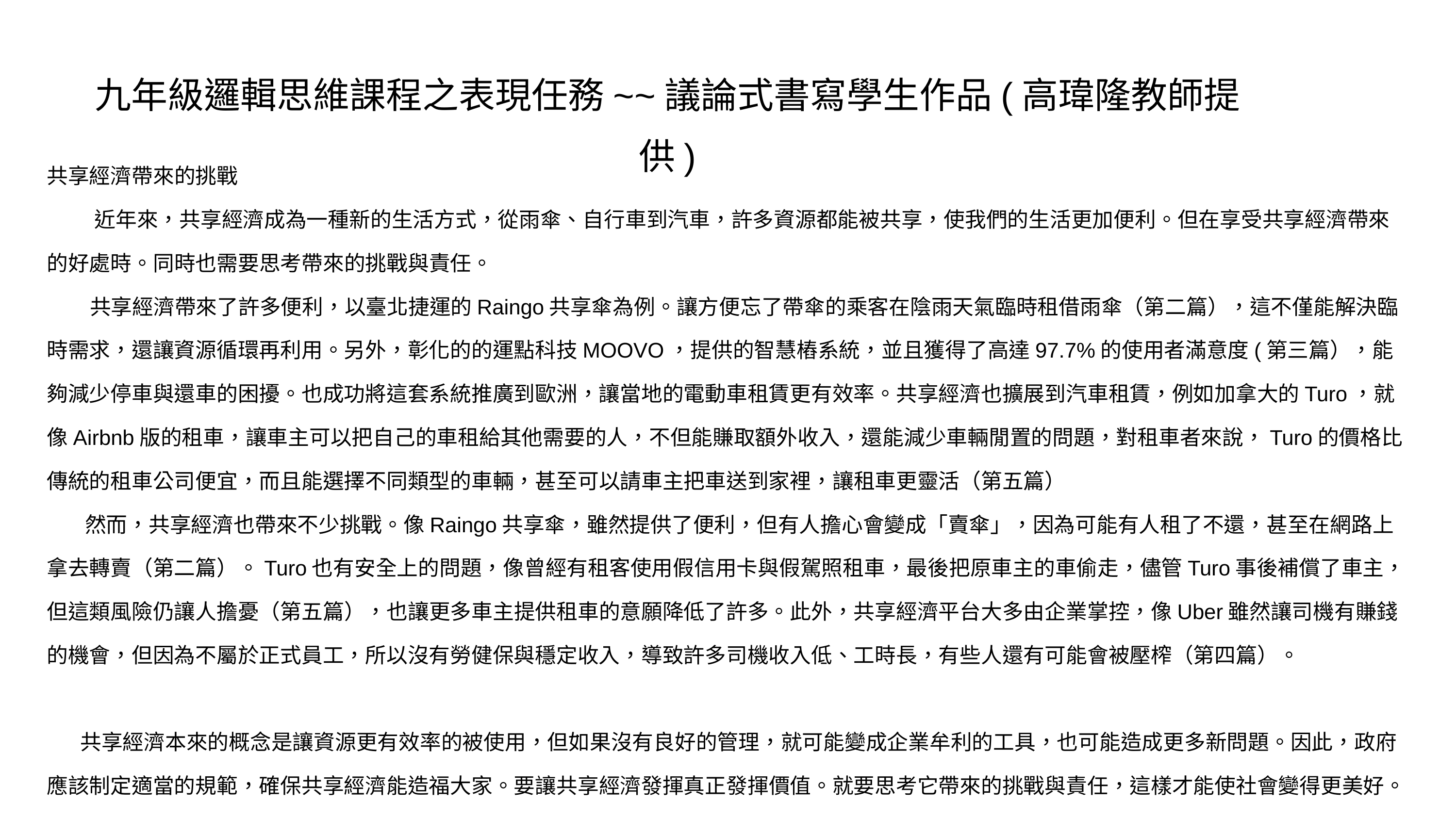

九年級邏輯思維課程之表現任務~~議論式書寫學生作品(高瑋隆教師提供)
共享經濟帶來的挑戰
         近年來，共享經濟成為一種新的生活方式，從雨傘、自行車到汽車，許多資源都能被共享，使我們的生活更加便利。但在享受共享經濟帶來的好處時。同時也需要思考帶來的挑戰與責任。
        共享經濟帶來了許多便利，以臺北捷運的Raingo共享傘為例。讓方便忘了帶傘的乘客在陰雨天氣臨時租借雨傘（第二篇），這不僅能解決臨時需求，還讓資源循環再利用。另外，彰化的的運點科技MOOVO，提供的智慧樁系統，並且獲得了高達97.7%的使用者滿意度(第三篇），能夠減少停車與還車的困擾。也成功將這套系統推廣到歐洲，讓當地的電動車租賃更有效率。共享經濟也擴展到汽車租賃，例如加拿大的Turo，就像Airbnb版的租車，讓車主可以把自己的車租給其他需要的人，不但能賺取額外收入，還能減少車輛閒置的問題，對租車者來說，Turo的價格比傳統的租車公司便宜，而且能選擇不同類型的車輛，甚至可以請車主把車送到家裡，讓租車更靈活（第五篇）
       然而，共享經濟也帶來不少挑戰。像Raingo共享傘，雖然提供了便利，但有人擔心會變成「賣傘」，因為可能有人租了不還，甚至在網路上拿去轉賣（第二篇）。Turo也有安全上的問題，像曾經有租客使用假信用卡與假駕照租車，最後把原車主的車偷走，儘管Turo事後補償了車主，但這類風險仍讓人擔憂（第五篇），也讓更多車主提供租車的意願降低了許多。此外，共享經濟平台大多由企業掌控，像Uber雖然讓司機有賺錢的機會，但因為不屬於正式員工，所以沒有勞健保與穩定收入，導致許多司機收入低、工時長，有些人還有可能會被壓榨（第四篇）。

      共享經濟本來的概念是讓資源更有效率的被使用，但如果沒有良好的管理，就可能變成企業牟利的工具，也可能造成更多新問題。因此，政府應該制定適當的規範，確保共享經濟能造福大家。要讓共享經濟發揮真正發揮價值。就要思考它帶來的挑戰與責任，這樣才能使社會變得更美好。